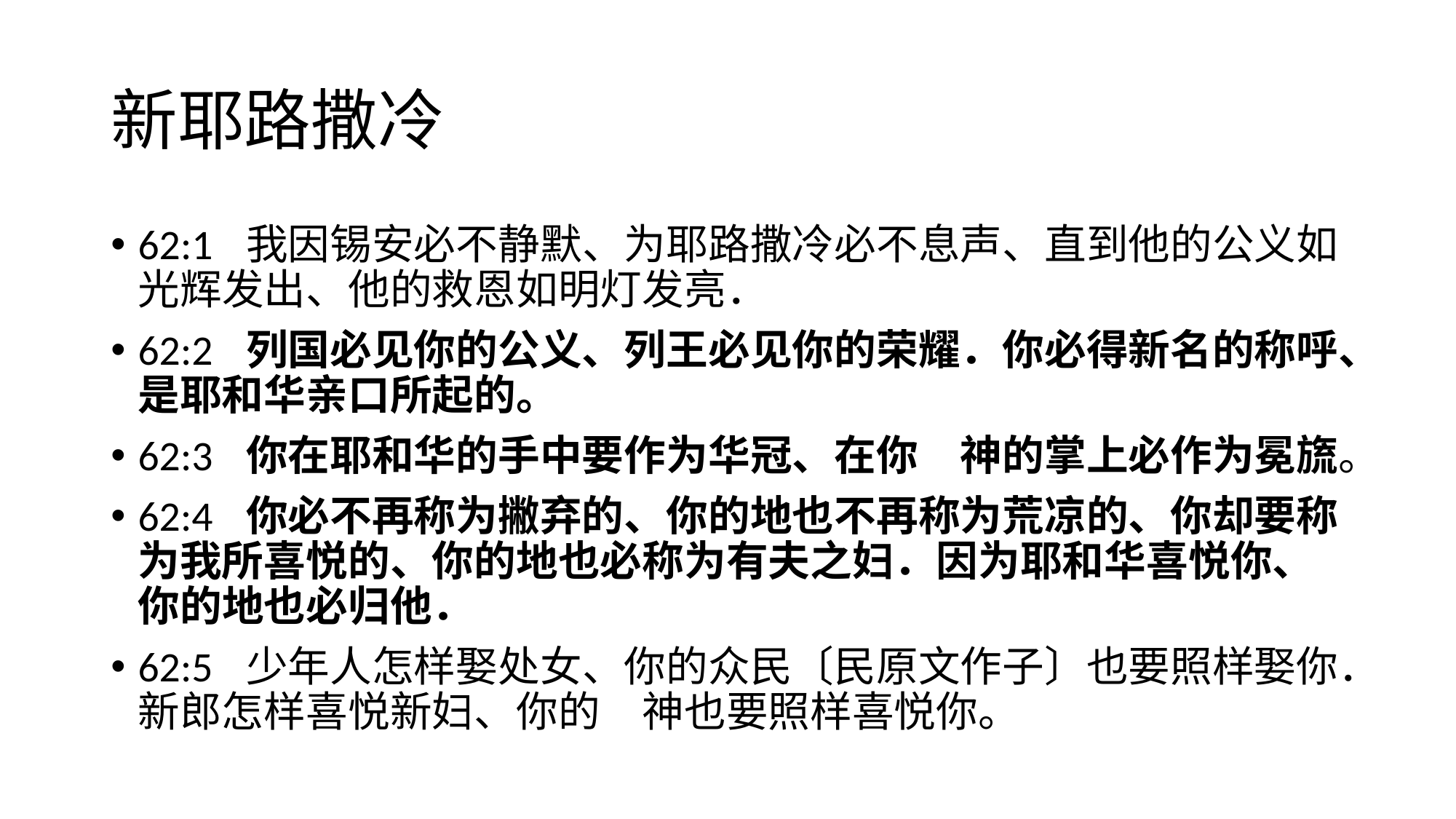

# 新耶路撒冷
62:1	我因锡安必不静默、为耶路撒冷必不息声、直到他的公义如光辉发出、他的救恩如明灯发亮．
62:2	列国必见你的公义、列王必见你的荣耀．你必得新名的称呼、是耶和华亲口所起的。
62:3	你在耶和华的手中要作为华冠、在你　神的掌上必作为冕旒。
62:4	你必不再称为撇弃的、你的地也不再称为荒凉的、你却要称为我所喜悦的、你的地也必称为有夫之妇．因为耶和华喜悦你、你的地也必归他．
62:5	少年人怎样娶处女、你的众民〔民原文作子〕也要照样娶你．新郎怎样喜悦新妇、你的　神也要照样喜悦你。